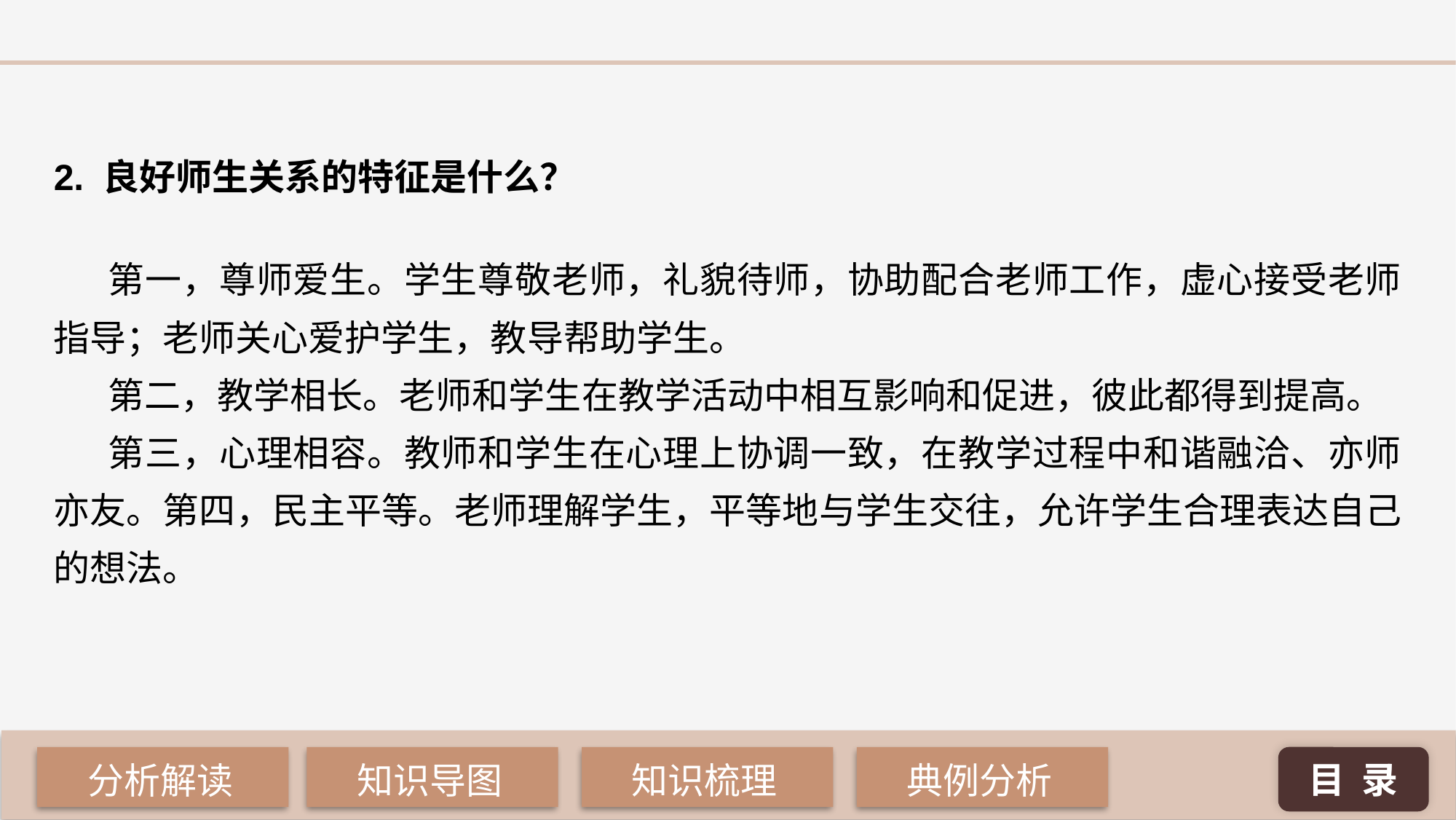

2. 良好师生关系的特征是什么？
第一，尊师爱生。学生尊敬老师，礼貌待师，协助配合老师工作，虚心接受老师指导；老师关心爱护学生，教导帮助学生。
第二，教学相长。老师和学生在教学活动中相互影响和促进，彼此都得到提高。
第三，心理相容。教师和学生在心理上协调一致，在教学过程中和谐融洽、亦师亦友。第四，民主平等。老师理解学生，平等地与学生交往，允许学生合理表达自己的想法。